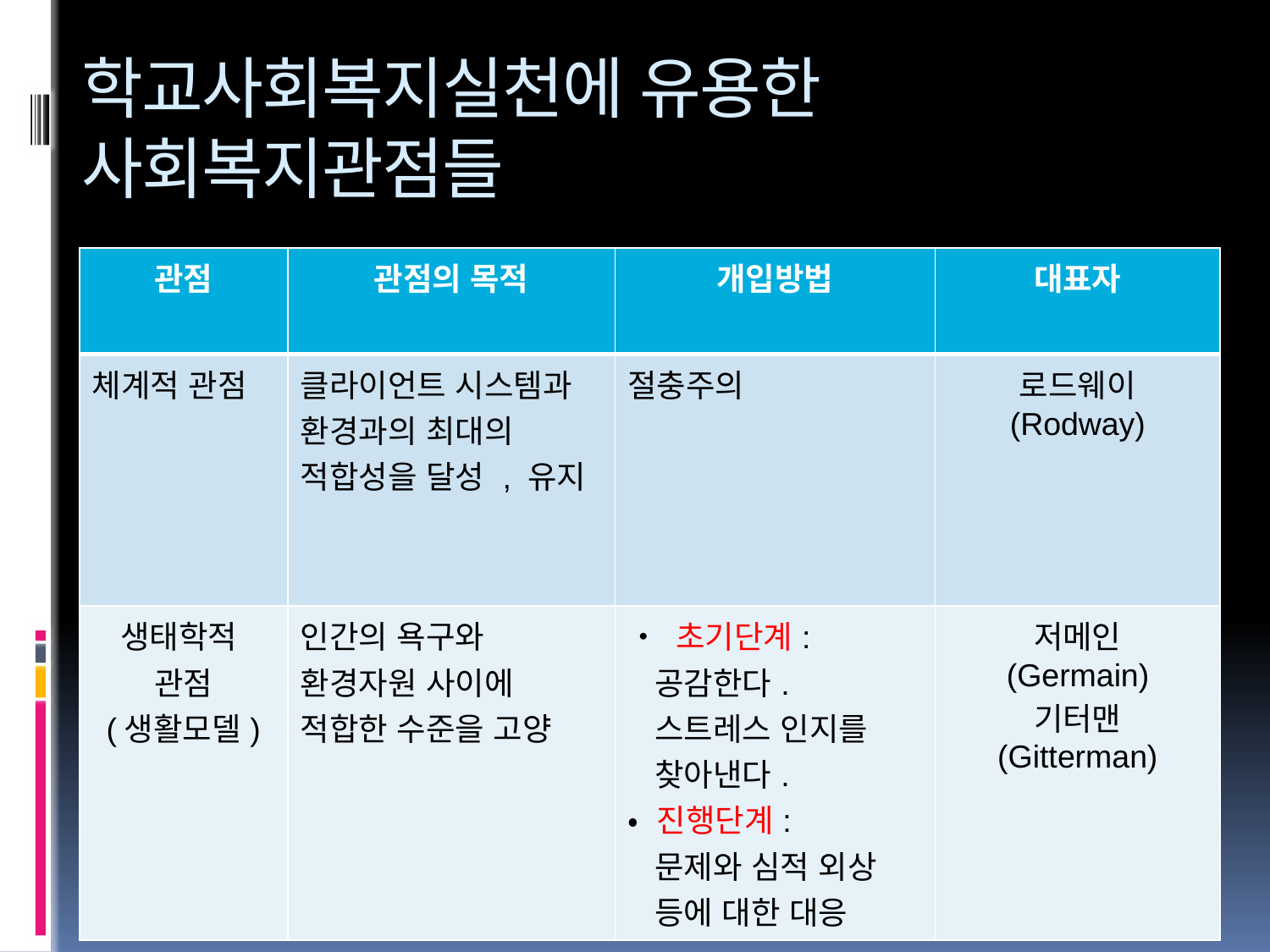

# 학교사회복지실천에 유용한 사회복지관점들
| 관점 | 관점의 목적 | 개입방법 | 대표자 |
| --- | --- | --- | --- |
| 체계적 관점 | 클라이언트 시스템과 환경과의 최대의 적합성을 달성 , 유지 | 절충주의 | 로드웨이 (Rodway) |
| 생태학적 관점 (생활모델) | 인간의 욕구와 환경자원 사이에 적합한 수준을 고양 | • 초기단계: 공감한다. 스트레스 인지를 찾아낸다. • 진행단계: 문제와 심적 외상 등에 대한 대응 | 저메인 (Germain) 기터맨 (Gitterman) |